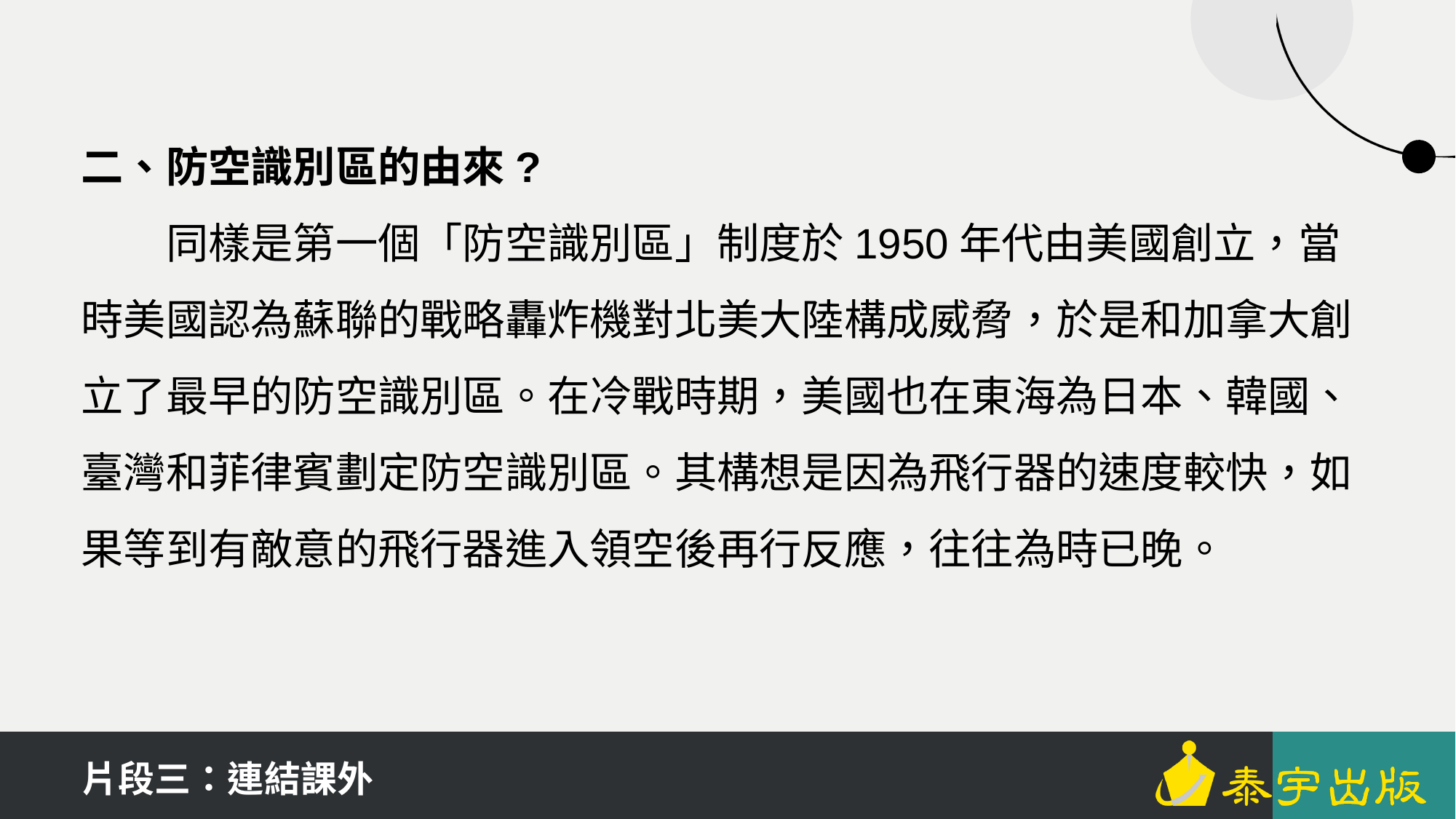

二、防空識別區的由來?
　　同樣是第一個「防空識別區」制度於1950年代由美國創立，當時美國認為蘇聯的戰略轟炸機對北美大陸構成威脅，於是和加拿大創立了最早的防空識別區。在冷戰時期，美國也在東海為日本、韓國、臺灣和菲律賓劃定防空識別區。其構想是因為飛行器的速度較快，如果等到有敵意的飛行器進入領空後再行反應，往往為時已晚。
片段三：連結課外